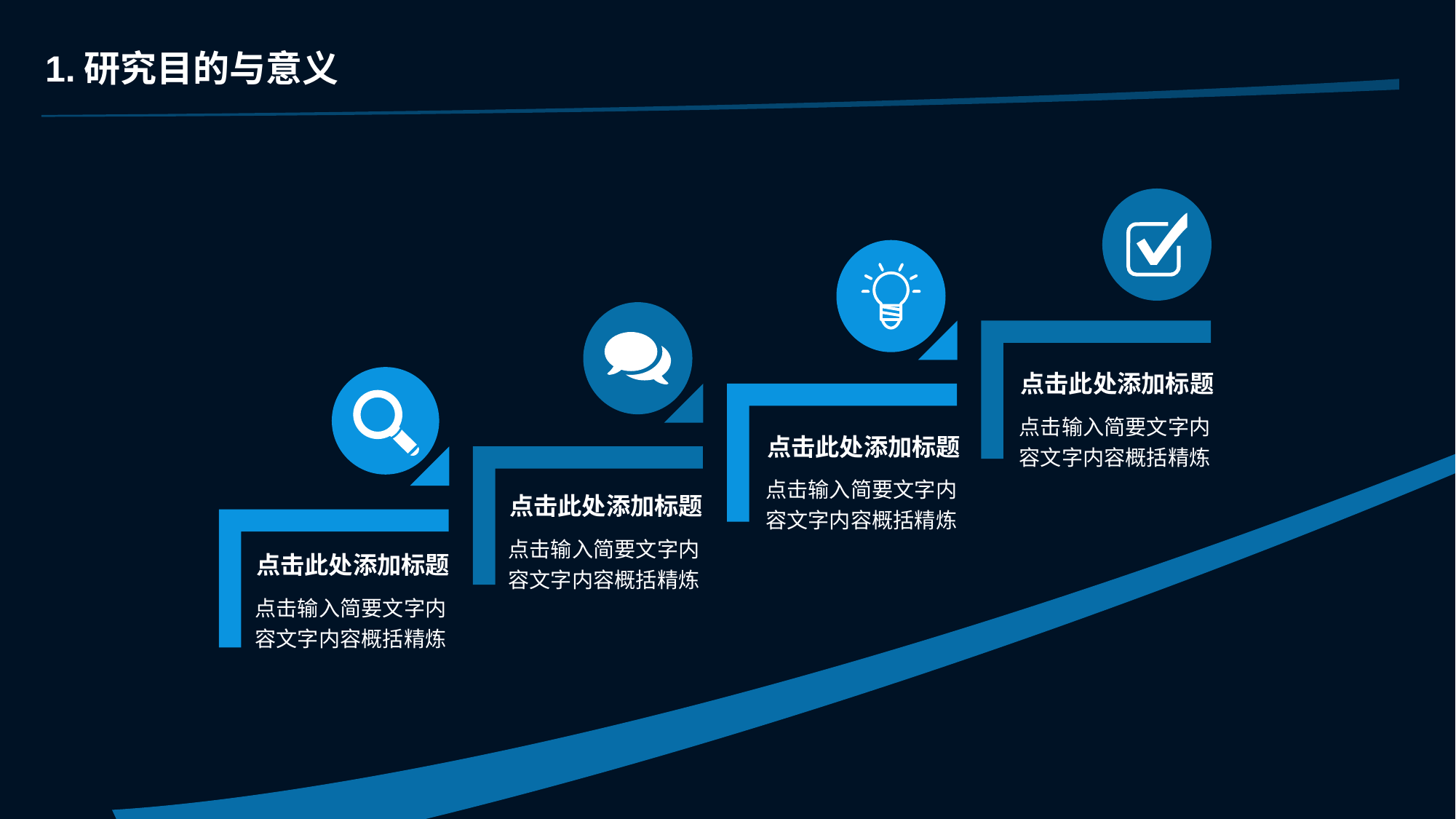

1.研究目的与意义

点击此处添加标题

点击输入简要文字内容文字内容概括精炼
点击此处添加标题

点击输入简要文字内容文字内容概括精炼
点击此处添加标题
点击输入简要文字内容文字内容概括精炼
点击此处添加标题
点击输入简要文字内容文字内容概括精炼